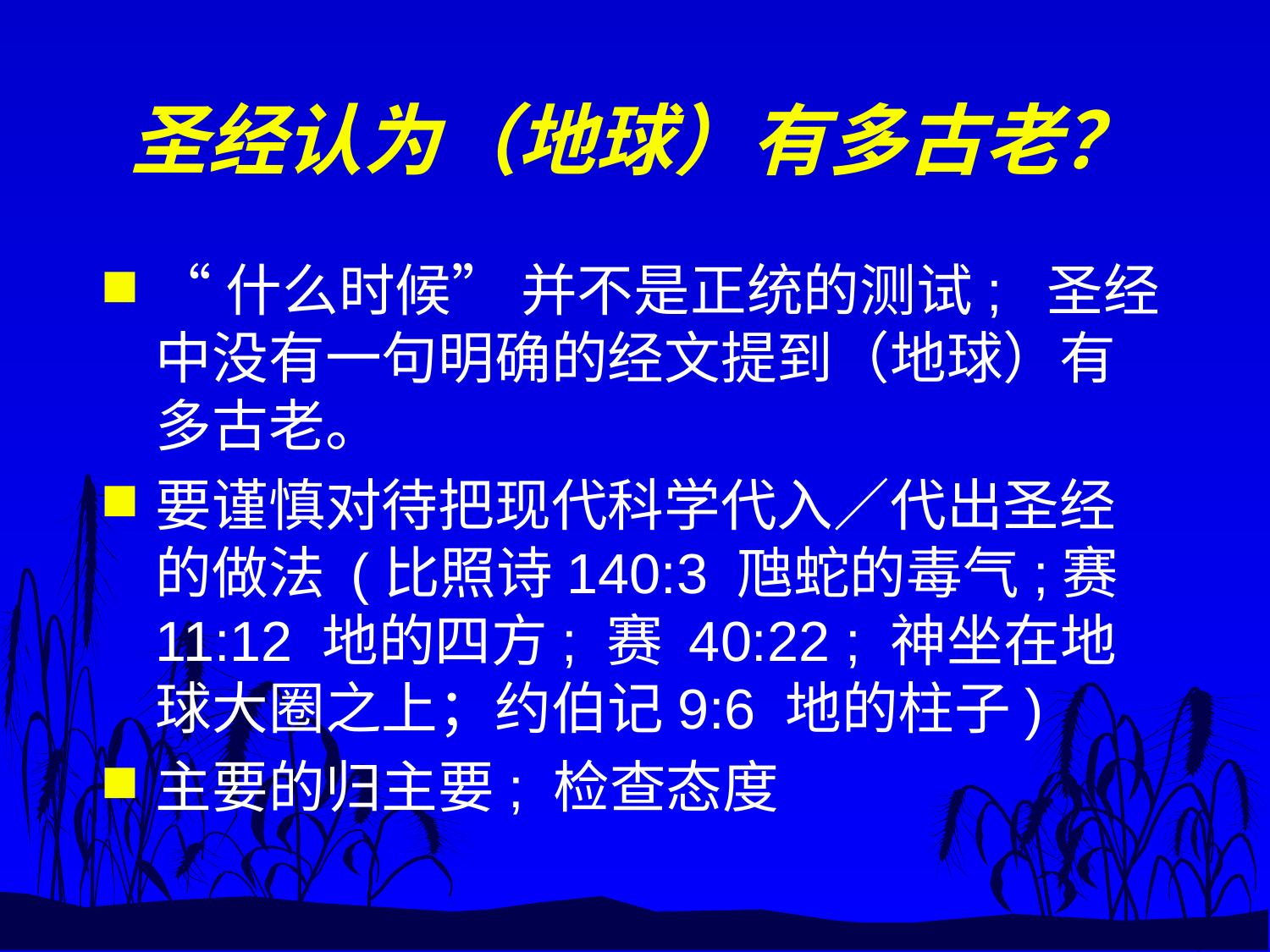

# 圣经认为（地球）有多古老？
“什么时候” 并不是正统的测试;  圣经中没有一句明确的经文提到（地球）有多古老。
要谨慎对待把现代科学代入／代出圣经的做法 (比照诗140:3 虺蛇的毒气;赛11:12 地的四方; 赛 40:22 ; 神坐在地球大圈之上；约伯记9:6 地的柱子)
主要的归主要; 检查态度